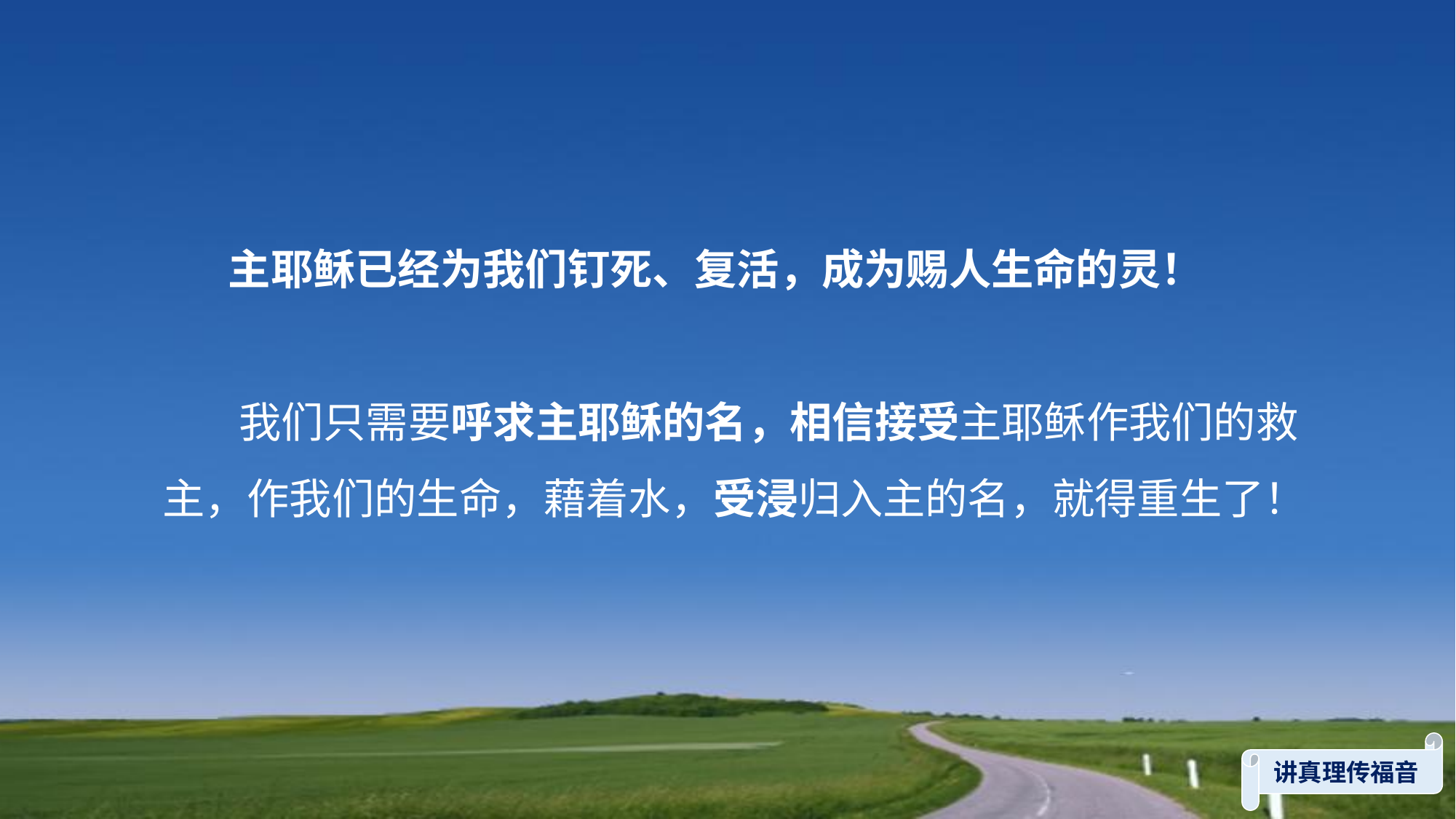

主耶稣已经为我们钉死、复活，成为赐人生命的灵！

       我们只需要呼求主耶稣的名，相信接受主耶稣作我们的救主，作我们的生命，藉着水，受浸归入主的名，就得重生了！
讲真理传福音